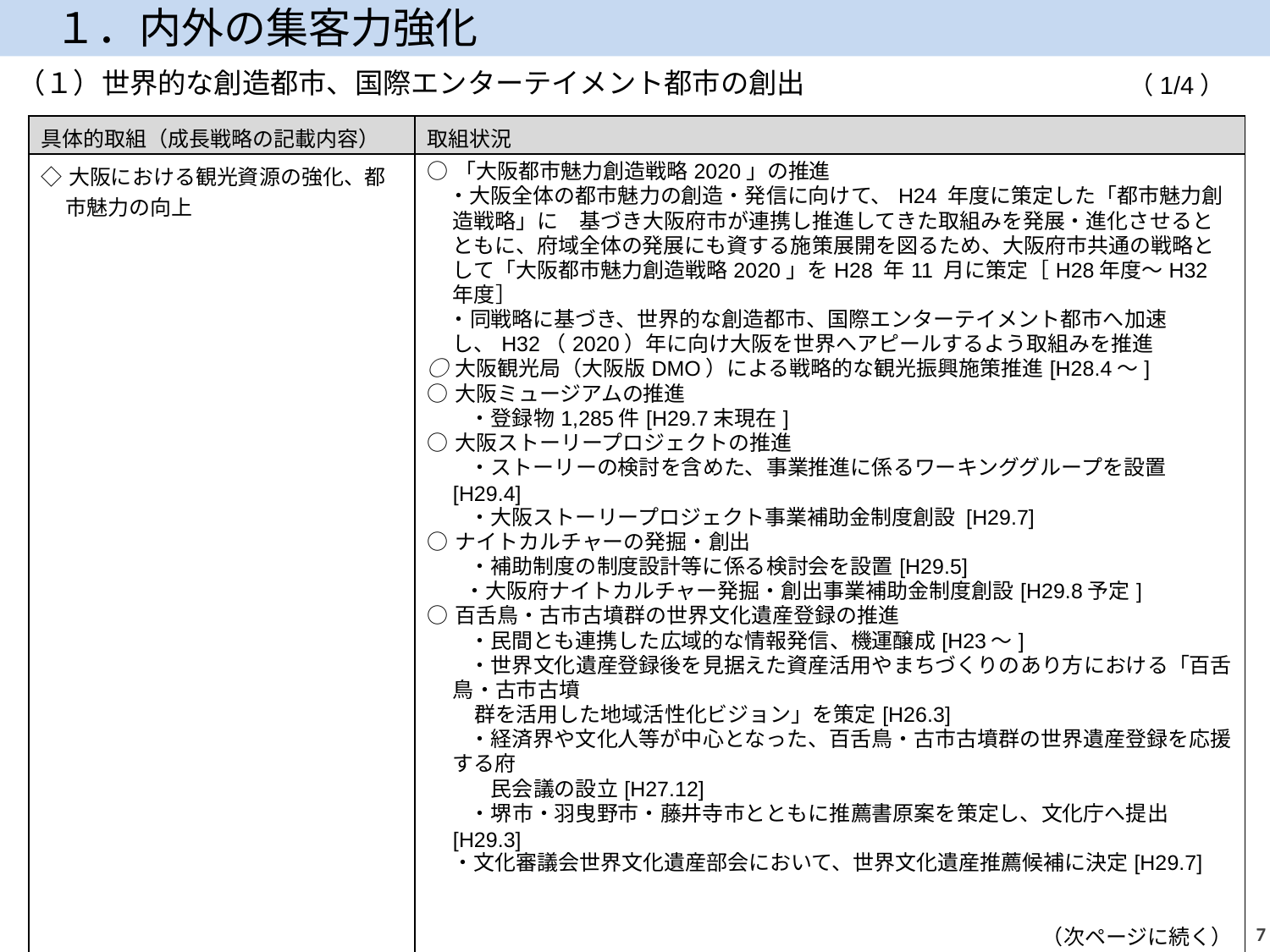

１．内外の集客力強化
（１）世界的な創造都市、国際エンターテイメント都市の創出
（1/4）
| 具体的取組（成長戦略の記載内容） | 取組状況 |
| --- | --- |
| ◇大阪における観光資源の強化、都市魅力の向上 | ○「大阪都市魅力創造戦略2020」の推進 　・大阪全体の都市魅力の創造・発信に向けて、H24 年度に策定した「都市魅力創造戦略」に　基づき大阪府市が連携し推進してきた取組みを発展・進化させるとともに、府域全体の発展にも資する施策展開を図るため、大阪府市共通の戦略として「大阪都市魅力創造戦略2020」をH28 年11 月に策定［H28年度～H32年度］ 　・同戦略に基づき、世界的な創造都市、国際エンターテイメント都市へ加速し、H32（2020）年に向け大阪を世界へアピールするよう取組みを推進 ○大阪観光局（大阪版DMO）による戦略的な観光振興施策推進[H28.4～] ○大阪ミュージアムの推進 　　・登録物1,285件[H29.7末現在] ○大阪ストーリープロジェクトの推進 　　・ストーリーの検討を含めた、事業推進に係るワーキンググループを設置[H29.4] 　　・大阪ストーリープロジェクト事業補助金制度創設 [H29.7] ○ナイトカルチャーの発掘・創出 　　・補助制度の制度設計等に係る検討会を設置[H29.5] 　 ・大阪府ナイトカルチャー発掘・創出事業補助金制度創設[H29.8予定]　 ○百舌鳥・古市古墳群の世界文化遺産登録の推進 　　・民間とも連携した広域的な情報発信、機運醸成[H23～] 　　・世界文化遺産登録後を見据えた資産活用やまちづくりのあり方における「百舌鳥・古市古墳 　群を活用した地域活性化ビジョン」を策定[H26.3] 　　・経済界や文化人等が中心となった、百舌鳥・古市古墳群の世界遺産登録を応援する府　　　　 　　　民会議の設立[H27.12] 　　・堺市・羽曳野市・藤井寺市とともに推薦書原案を策定し、文化庁へ提出[H29.3] ・文化審議会世界文化遺産部会において、世界文化遺産推薦候補に決定[H29.7] 　　　　　　　　　　　　　　　　（次ページに続く） |
7